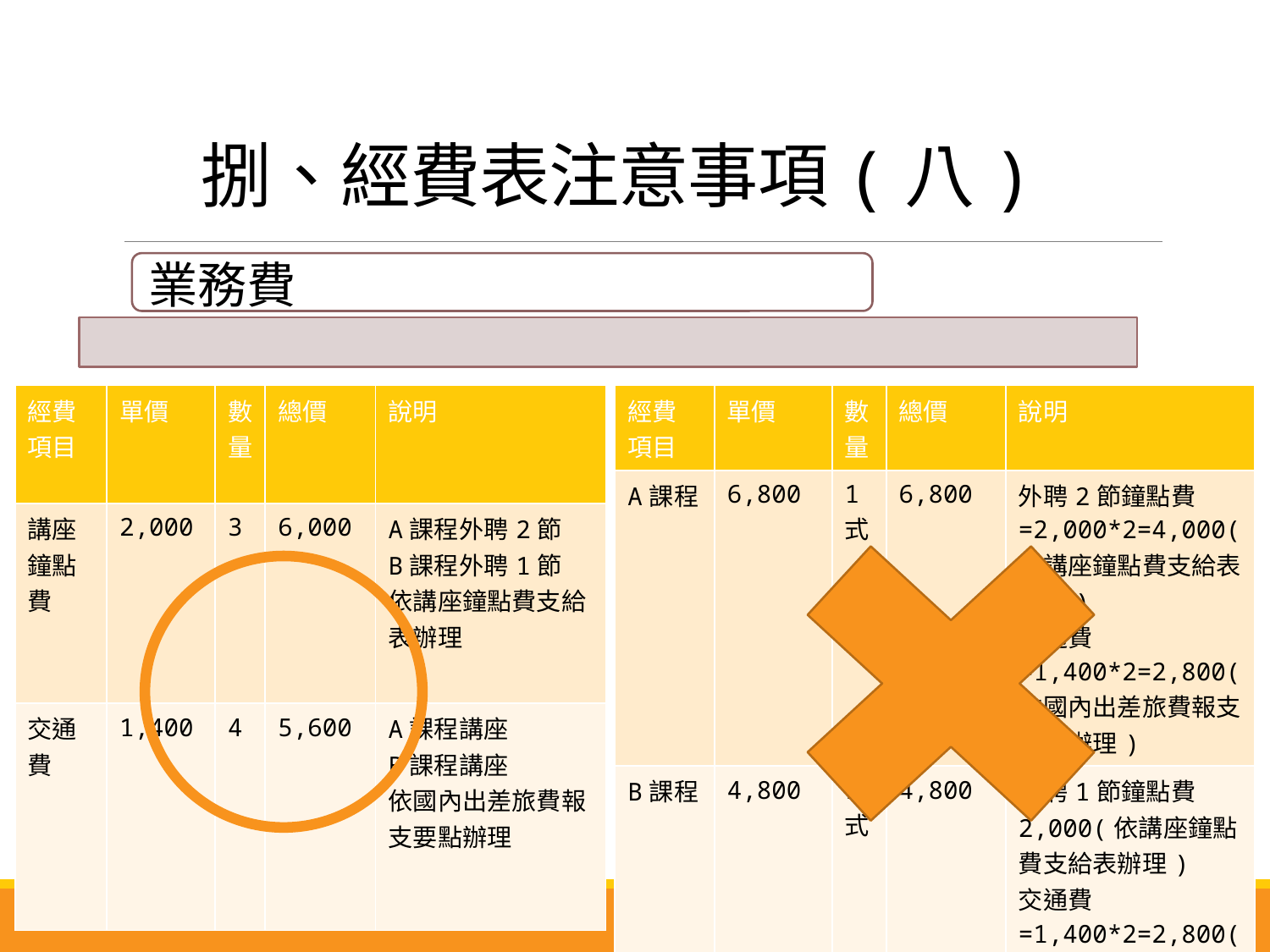

# 捌、經費表注意事項(八)
業務費
| 經費項目 | 單價 | 數量 | 總價 | 說明 |
| --- | --- | --- | --- | --- |
| 講座鐘點費 | 2,000 | 3 | 6,000 | A課程外聘2節 B課程外聘1節 依講座鐘點費支給表辦理 |
| 交通費 | 1,400 | 4 | 5,600 | A課程講座 B課程講座 依國內出差旅費報支要點辦理 |
| 經費項目 | 單價 | 數量 | 總價 | 說明 |
| --- | --- | --- | --- | --- |
| A課程 | 6,800 | 1式 | 6,800 | 外聘2節鐘點費=2,000\*2=4,000(依講座鐘點費支給表辦理) 交通費=1,400\*2=2,800(依國內出差旅費報支要點辦理) |
| B課程 | 4,800 | 1式 | 4,800 | 外聘1節鐘點費2,000(依講座鐘點費支給表辦理) 交通費=1,400\*2=2,800(依國內出差旅費報支要點辦理) |

30